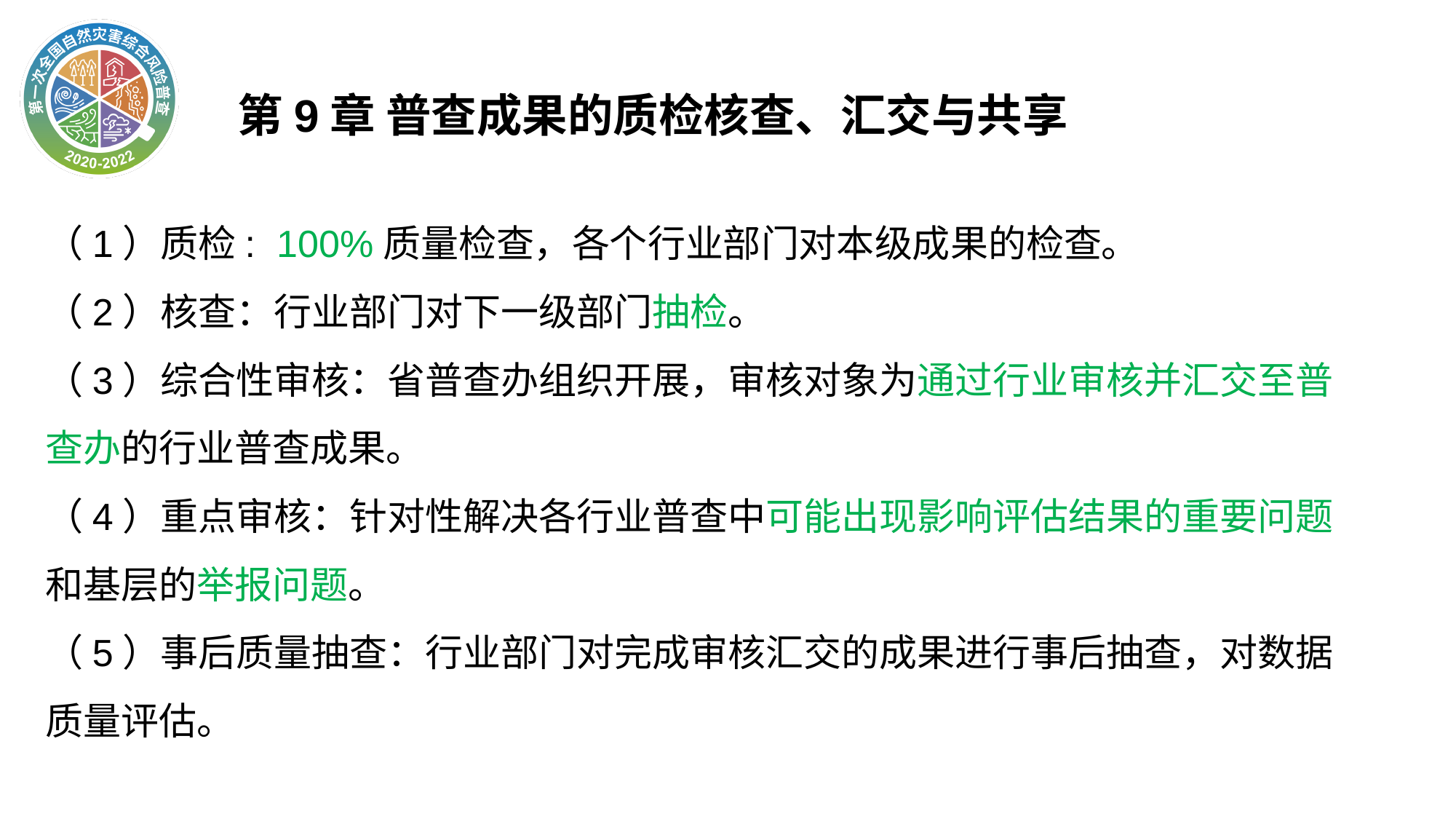

第9章 普查成果的质检核查、汇交与共享
（1）质检:  100%质量检查，各个行业部门对本级成果的检查。
（2）核查：行业部门对下一级部门抽检。
（3）综合性审核：省普查办组织开展，审核对象为通过行业审核并汇交至普查办的行业普查成果。
（4）重点审核：针对性解决各行业普查中可能出现影响评估结果的重要问题和基层的举报问题。
（5）事后质量抽查：行业部门对完成审核汇交的成果进行事后抽查，对数据质量评估。